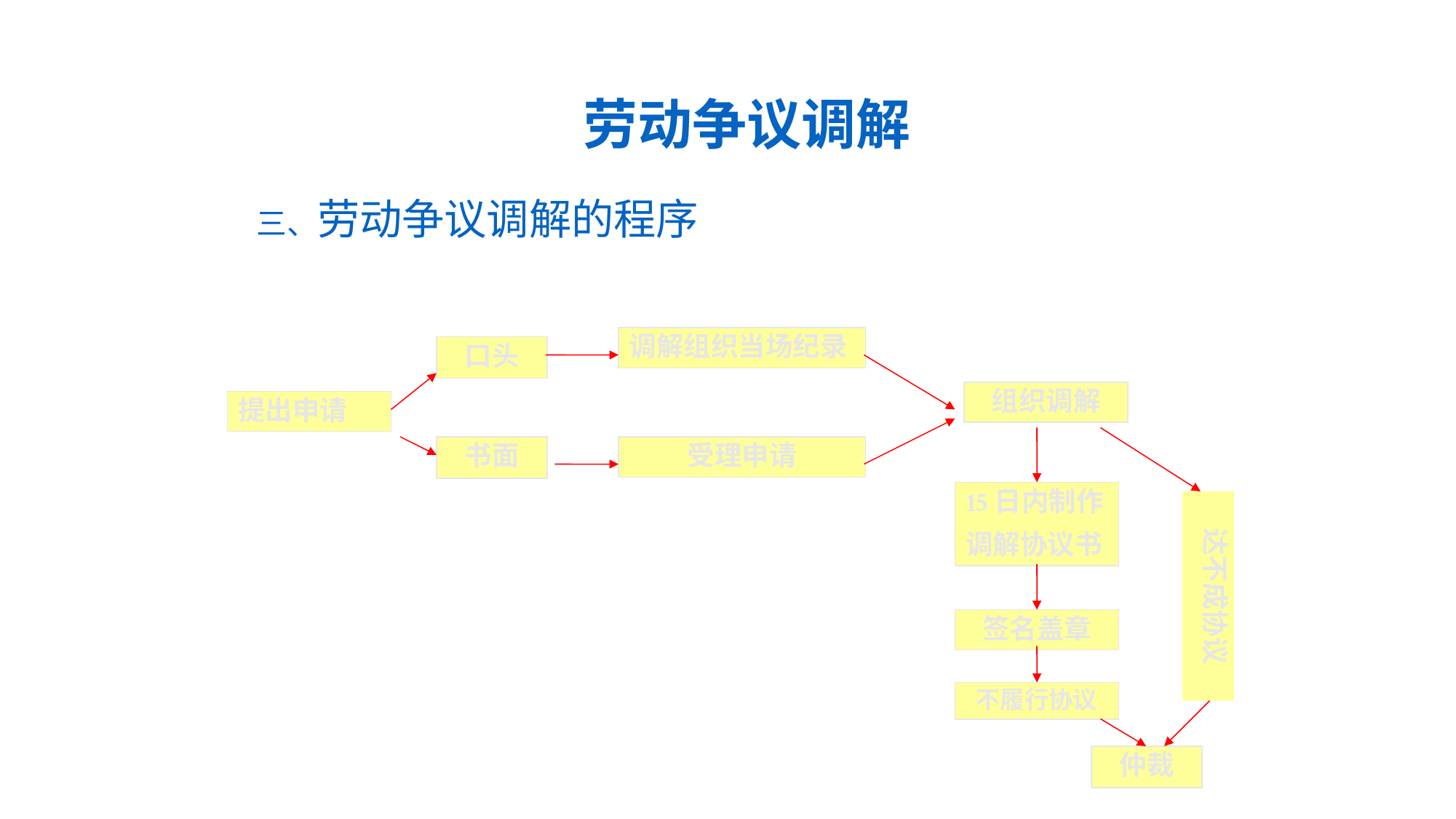

# 劳动争议调解
三、劳动争议调解的程序

调解组织当场纪录
口头

组织调解
提出申请

书面
受理申请

15日内制作
调解协议书
达不成协议

签名盖章

不履行协议

仲裁